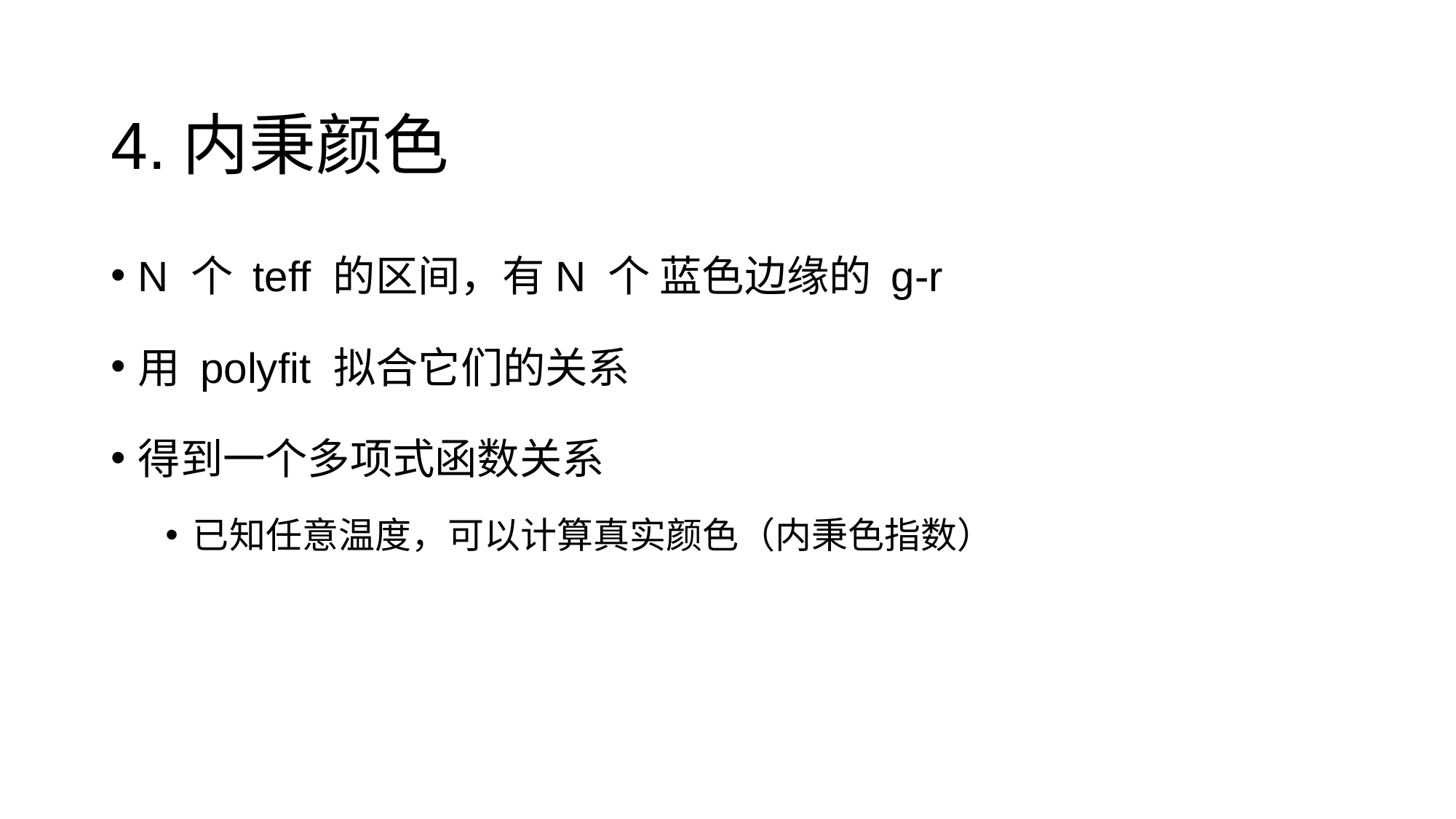

# 4.内秉颜色
N 个 teff 的区间，有N 个 蓝色边缘的 g-r
用 polyfit 拟合它们的关系
得到一个多项式函数关系
已知任意温度，可以计算真实颜色（内秉色指数）